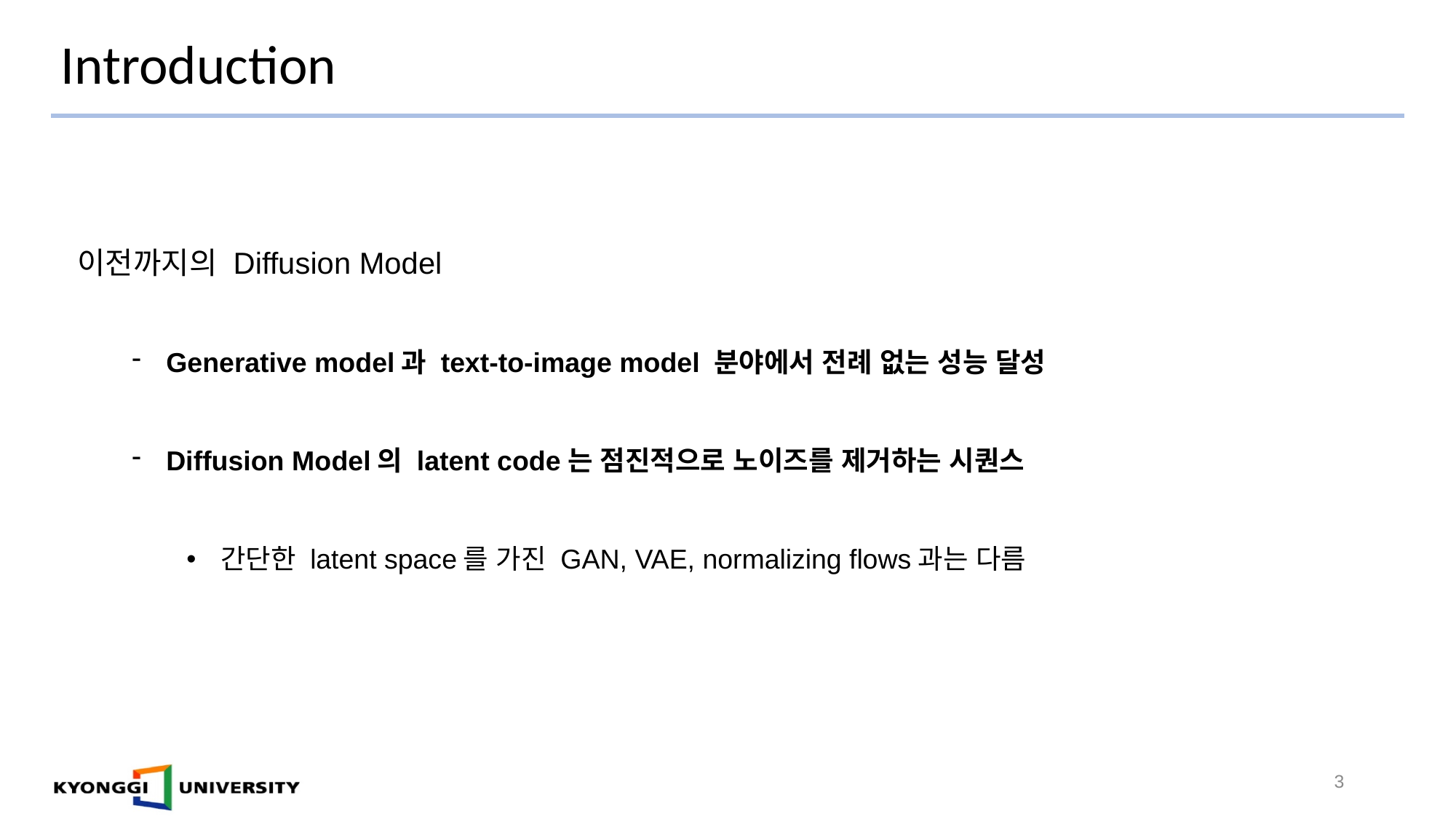

# Introduction
이전까지의 Diffusion Model
Generative model과 text-to-image model 분야에서 전례 없는 성능 달성
Diffusion Model의 latent code는 점진적으로 노이즈를 제거하는 시퀀스
간단한 latent space를 가진 GAN, VAE, normalizing flows과는 다름
3